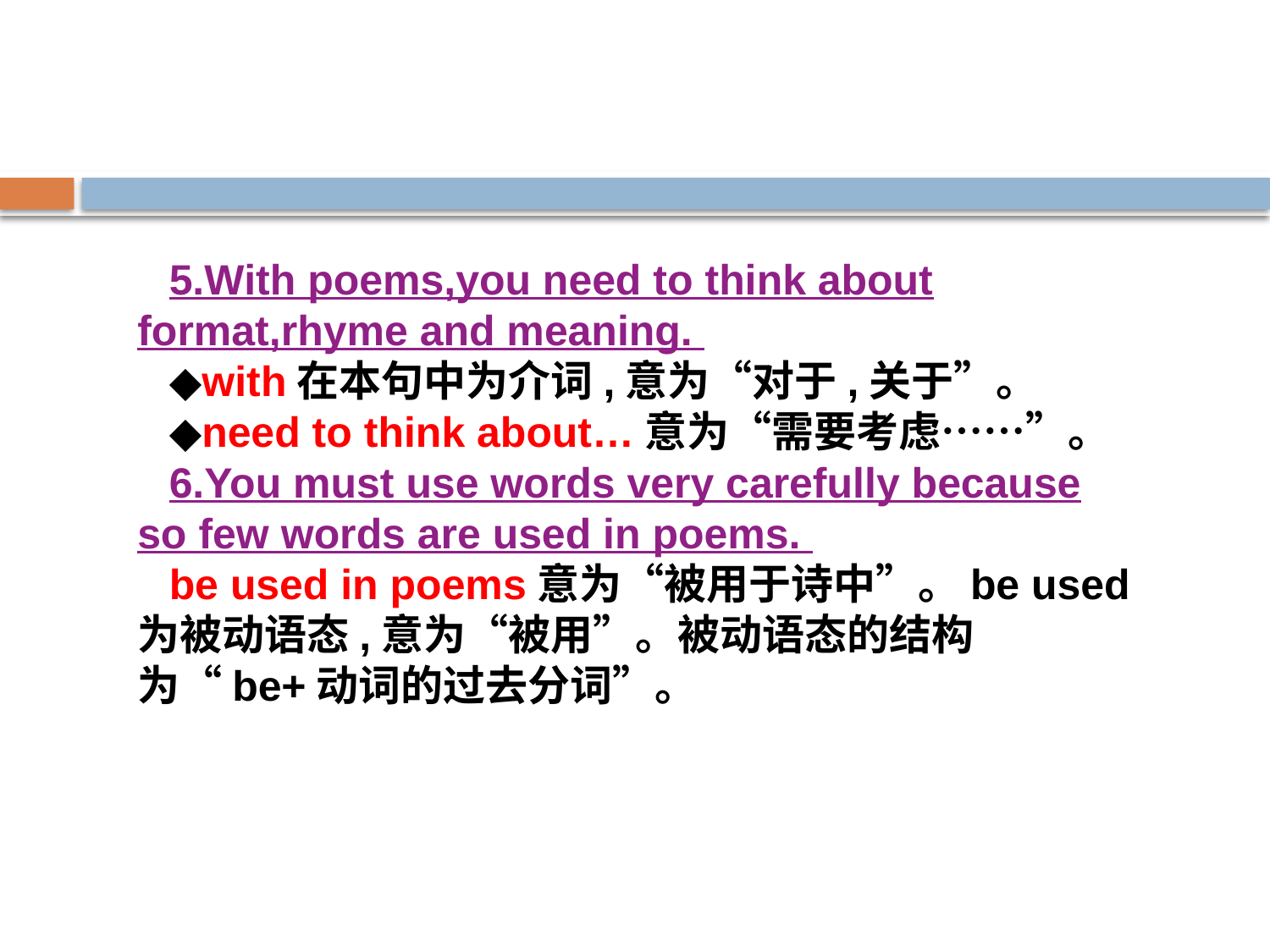

5.With poems,you need to think about format,rhyme and meaning.
◆with在本句中为介词,意为“对于,关于”。
◆need to think about…意为“需要考虑……”。
6.You must use words very carefully because so few words are used in poems.
be used in poems意为“被用于诗中”。be used为被动语态,意为“被用”。被动语态的结构为“be+动词的过去分词”。